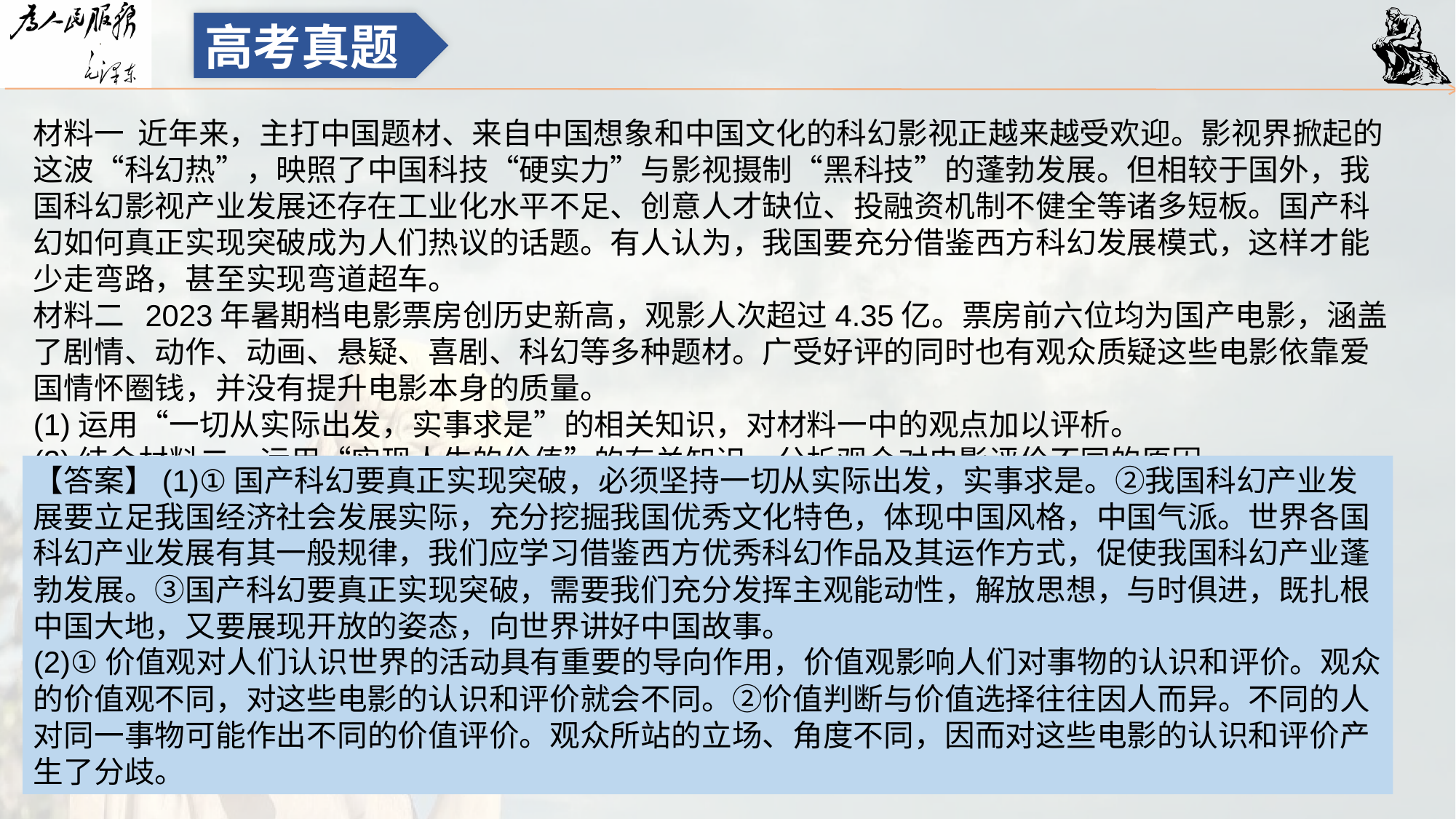

高考真题
材料一  近年来，主打中国题材、来自中国想象和中国文化的科幻影视正越来越受欢迎。影视界掀起的这波“科幻热”，映照了中国科技“硬实力”与影视摄制“黑科技”的蓬勃发展。但相较于国外，我国科幻影视产业发展还存在工业化水平不足、创意人才缺位、投融资机制不健全等诸多短板。国产科幻如何真正实现突破成为人们热议的话题。有人认为，我国要充分借鉴西方科幻发展模式，这样才能少走弯路，甚至实现弯道超车。
材料二  2023年暑期档电影票房创历史新高，观影人次超过4.35亿。票房前六位均为国产电影，涵盖了剧情、动作、动画、悬疑、喜剧、科幻等多种题材。广受好评的同时也有观众质疑这些电影依靠爱国情怀圈钱，并没有提升电影本身的质量。
(1)运用“一切从实际出发，实事求是”的相关知识，对材料一中的观点加以评析。
(2)结合材料二，运用“实现人生的价值”的有关知识，分析观众对电影评价不同的原因。
【答案】(1)①国产科幻要真正实现突破，必须坚持一切从实际出发，实事求是。②我国科幻产业发展要立足我国经济社会发展实际，充分挖掘我国优秀文化特色，体现中国风格，中国气派。世界各国科幻产业发展有其一般规律，我们应学习借鉴西方优秀科幻作品及其运作方式，促使我国科幻产业蓬勃发展。③国产科幻要真正实现突破，需要我们充分发挥主观能动性，解放思想，与时俱进，既扎根中国大地，又要展现开放的姿态，向世界讲好中国故事。
(2)①价值观对人们认识世界的活动具有重要的导向作用，价值观影响人们对事物的认识和评价。观众的价值观不同，对这些电影的认识和评价就会不同。②价值判断与价值选择往往因人而异。不同的人对同一事物可能作出不同的价值评价。观众所站的立场、角度不同，因而对这些电影的认识和评价产生了分歧。